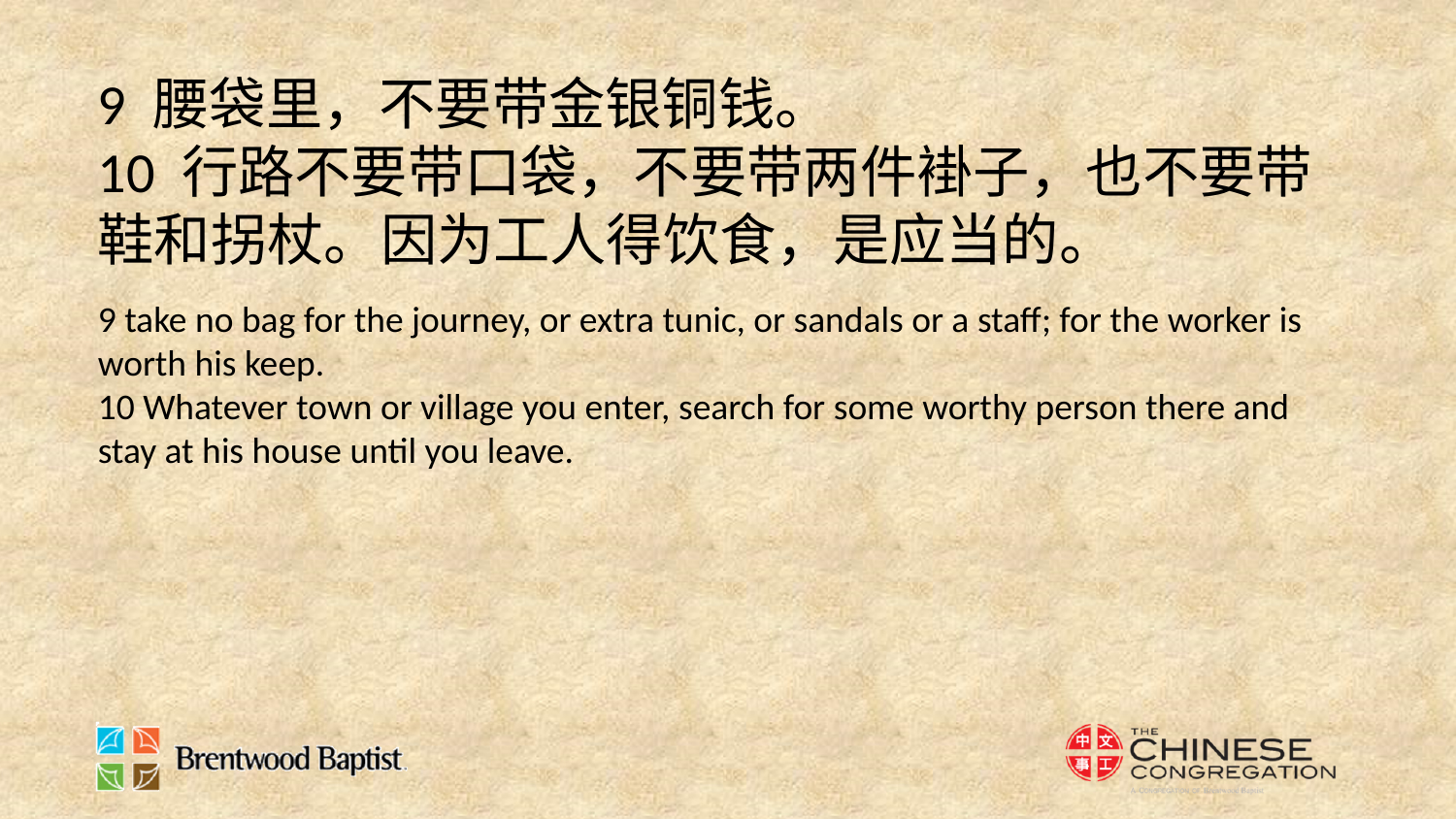

9 腰袋里，不要带金银铜钱。
10 行路不要带口袋，不要带两件褂子，也不要带鞋和拐杖。因为工人得饮食，是应当的。

9 take no bag for the journey, or extra tunic, or sandals or a staff; for the worker is worth his keep.
10 Whatever town or village you enter, search for some worthy person there and stay at his house until you leave.